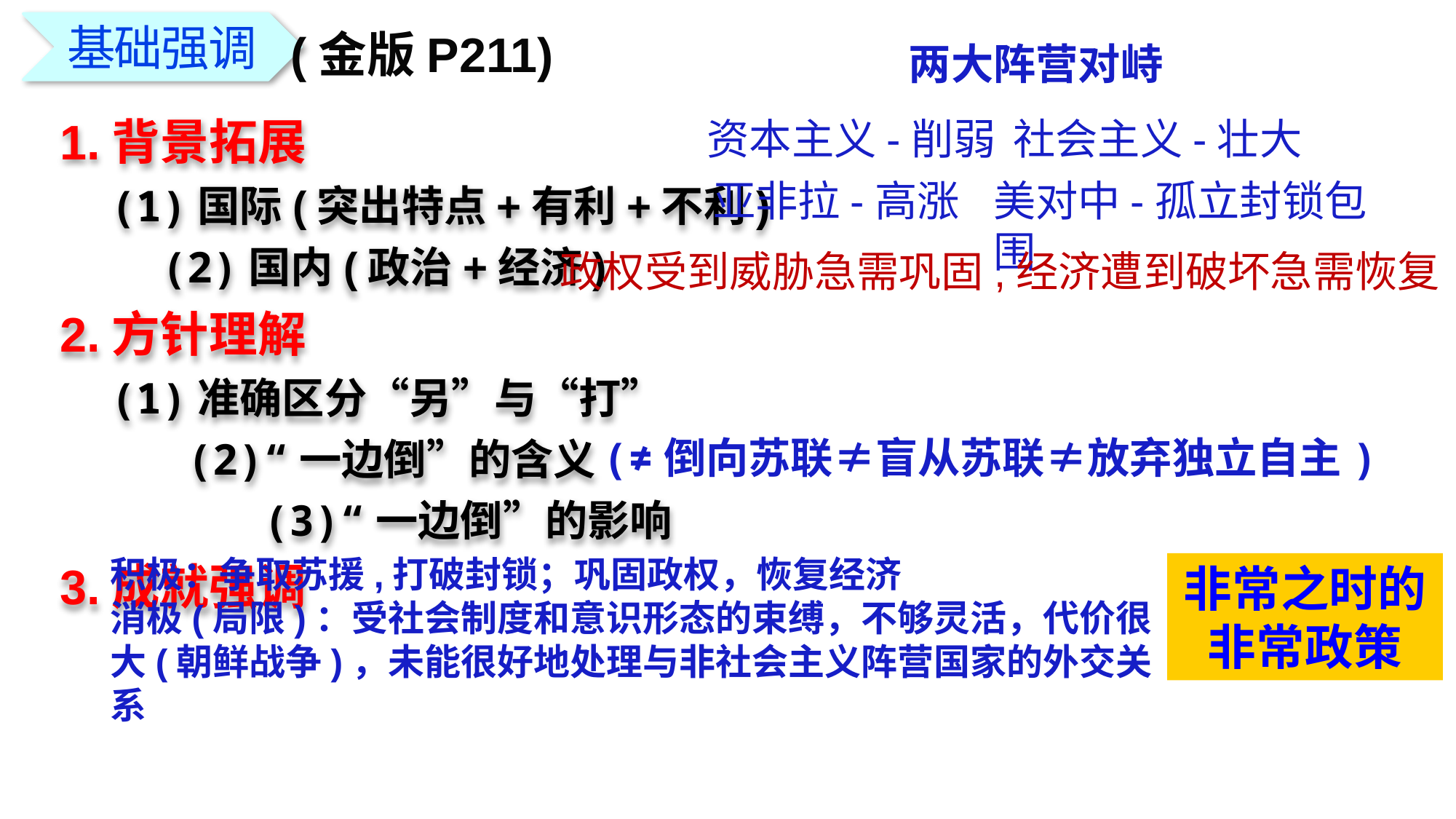

基础强调
(金版P211)
两大阵营对峙
1.背景拓展
  (1)国际(突出特点+有利+不利)
    (2)国内(政治+经济)
2.方针理解
  (1)准确区分“另”与“打”
     (2)“一边倒”的含义
        (3)“一边倒”的影响
3.成就强调
资本主义-削弱
社会主义-壮大
亚非拉-高涨
美对中-孤立封锁包围
政权受到威胁急需巩固,经济遭到破坏急需恢复
(≠倒向苏联≠盲从苏联≠放弃独立自主)
积极：争取苏援,打破封锁；巩固政权，恢复经济
消极(局限)：受社会制度和意识形态的束缚，不够灵活，代价很大(朝鲜战争)，未能很好地处理与非社会主义阵营国家的外交关系
非常之时的非常政策